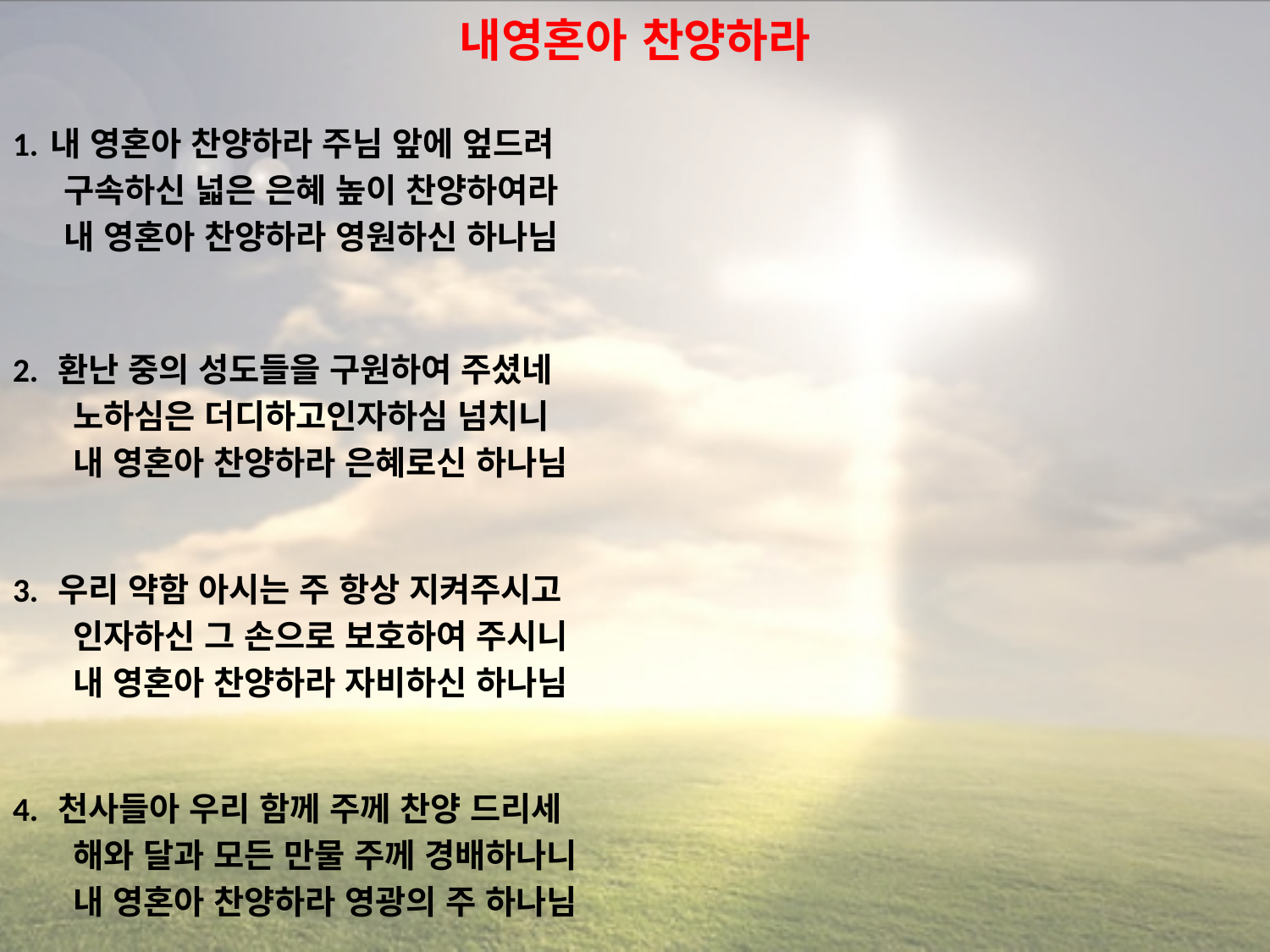

# 내영혼아 찬양하라
1. 내 영혼아 찬양하라 주님 앞에 엎드려
     구속하신 넓은 은혜 높이 찬양하여라
     내 영혼아 찬양하라 영원하신 하나님

2.  환난 중의 성도들을 구원하여 주셨네
      노하심은 더디하고인자하심 넘치니
      내 영혼아 찬양하라 은혜로신 하나님
3.  우리 약함 아시는 주 항상 지켜주시고
      인자하신 그 손으로 보호하여 주시니
      내 영혼아 찬양하라 자비하신 하나님
4.  천사들아 우리 함께 주께 찬양 드리세
      해와 달과 모든 만물 주께 경배하나니
      내 영혼아 찬양하라 영광의 주 하나님